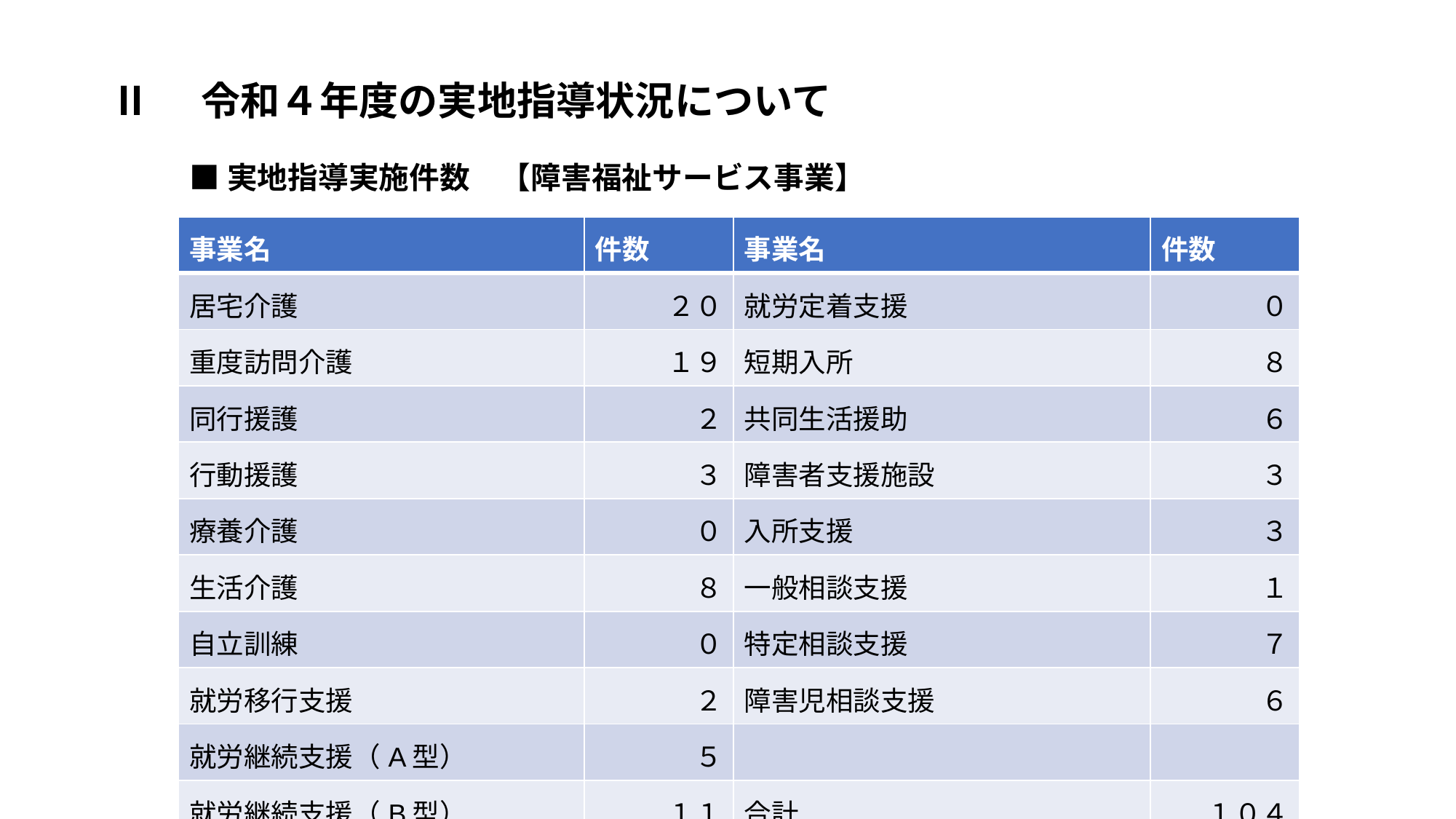

Ⅱ　令和４年度の実地指導状況について
■実地指導実施件数　【障害福祉サービス事業】

| 事業名 | 件数 | 事業名 | 件数 |
| --- | --- | --- | --- |
| 居宅介護 | ２０ | 就労定着支援 | ０ |
| 重度訪問介護 | １９ | 短期入所 | ８ |
| 同行援護 | ２ | 共同生活援助 | ６ |
| 行動援護 | ３ | 障害者支援施設 | ３ |
| 療養介護 | ０ | 入所支援 | ３ |
| 生活介護 | ８ | 一般相談支援 | １ |
| 自立訓練 | ０ | 特定相談支援 | ７ |
| 就労移行支援 | ２ | 障害児相談支援 | ６ |
| 就労継続支援（A型） | ５ |  |  |
| 就労継続支援（B型） | １１ | 合計 | １０４ |